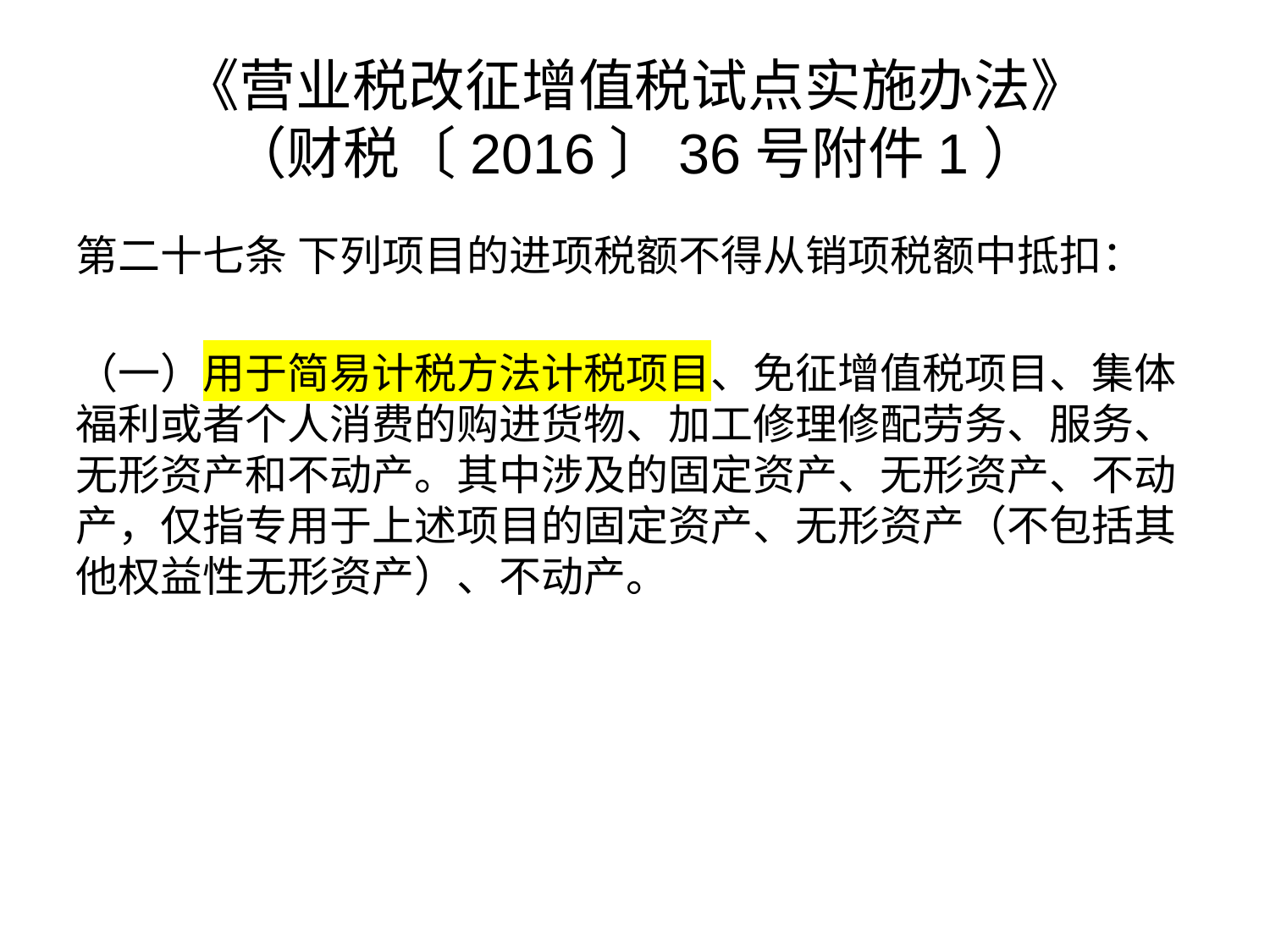

# 《营业税改征增值税试点实施办法》 （财税〔2016〕36号附件1）
第二十七条 下列项目的进项税额不得从销项税额中抵扣：

（一）用于简易计税方法计税项目、免征增值税项目、集体福利或者个人消费的购进货物、加工修理修配劳务、服务、无形资产和不动产。其中涉及的固定资产、无形资产、不动产，仅指专用于上述项目的固定资产、无形资产（不包括其他权益性无形资产）、不动产。